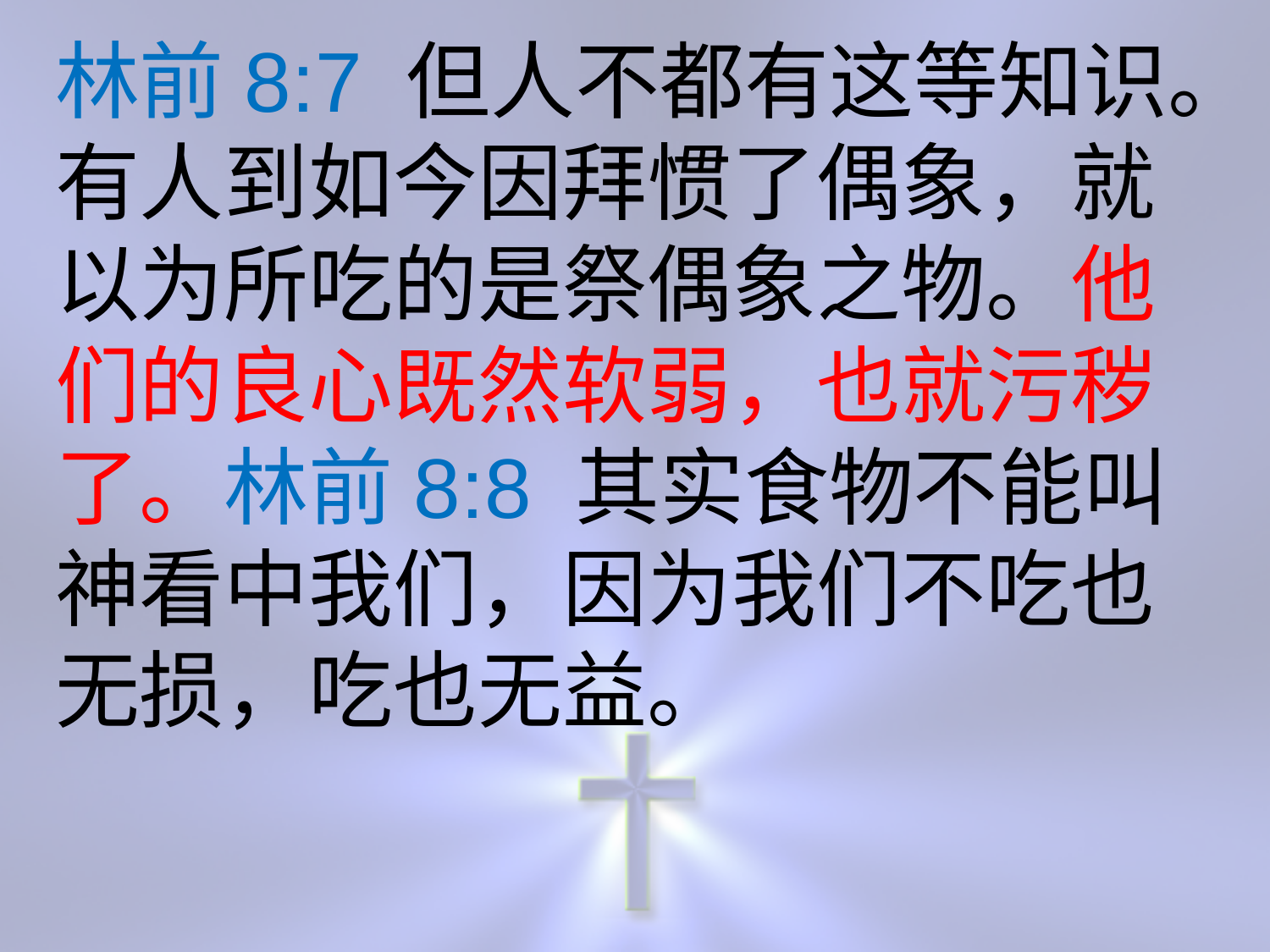

林前8:7 但人不都有这等知识。有人到如今因拜惯了偶象，就以为所吃的是祭偶象之物。他们的良心既然软弱，也就污秽了。林前8:8 其实食物不能叫神看中我们，因为我们不吃也无损，吃也无益。